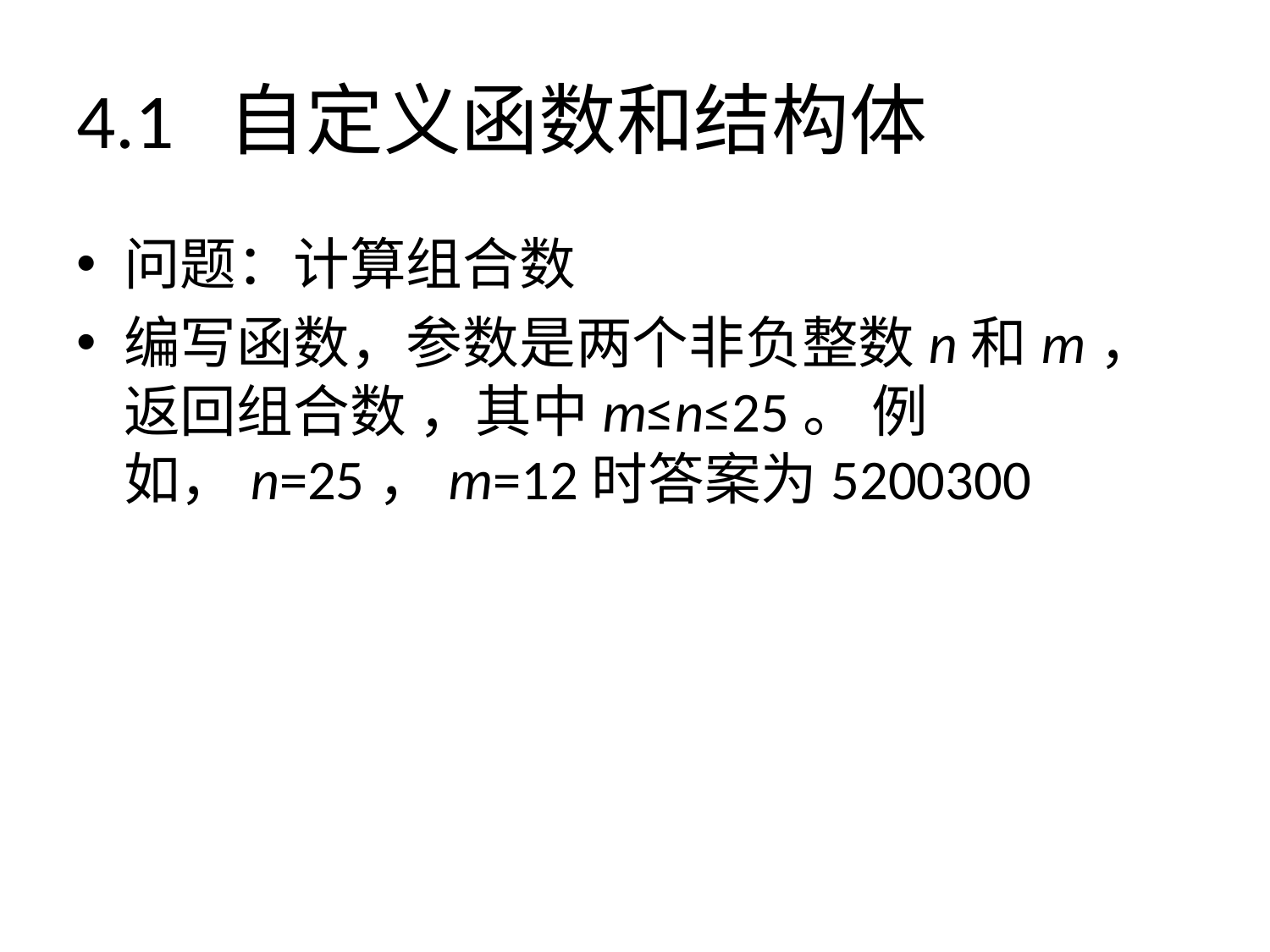

# 4.1  自定义函数和结构体
问题：计算组合数
编写函数，参数是两个非负整数n和m，返回组合数 ，其中m≤n≤25。 例如，n=25，m=12时答案为5200300